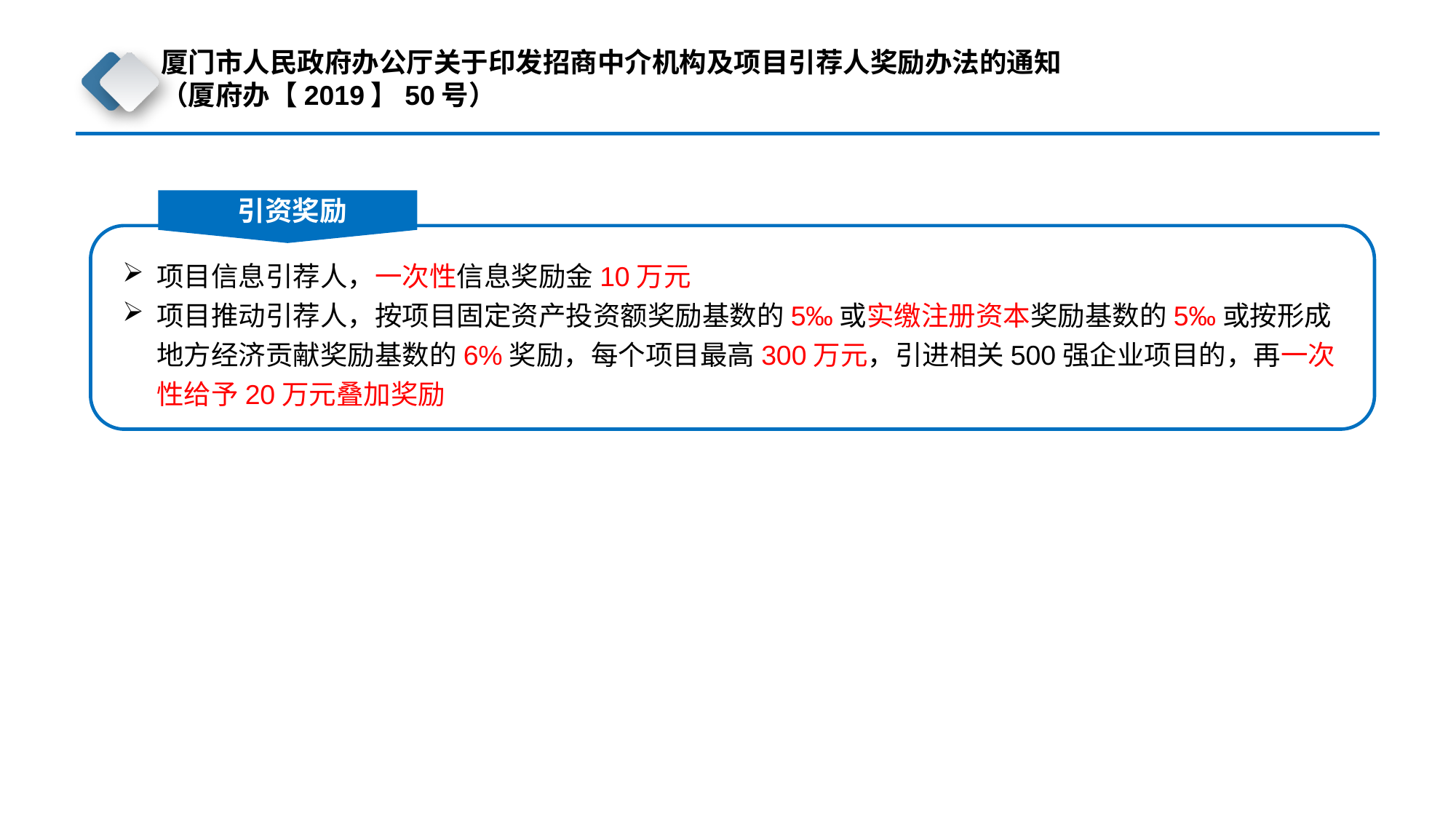

厦门市人民政府办公厅关于印发招商中介机构及项目引荐人奖励办法的通知
（厦府办【2019】50号）

引资奖励

引资奖励
项目信息引荐人，一次性信息奖励金10万元
项目推动引荐人，按项目固定资产投资额奖励基数的5‰或实缴注册资本奖励基数的5‰或按形成地方经济贡献奖励基数的6%奖励，每个项目最高300万元，引进相关500强企业项目的，再一次性给予20万元叠加奖励